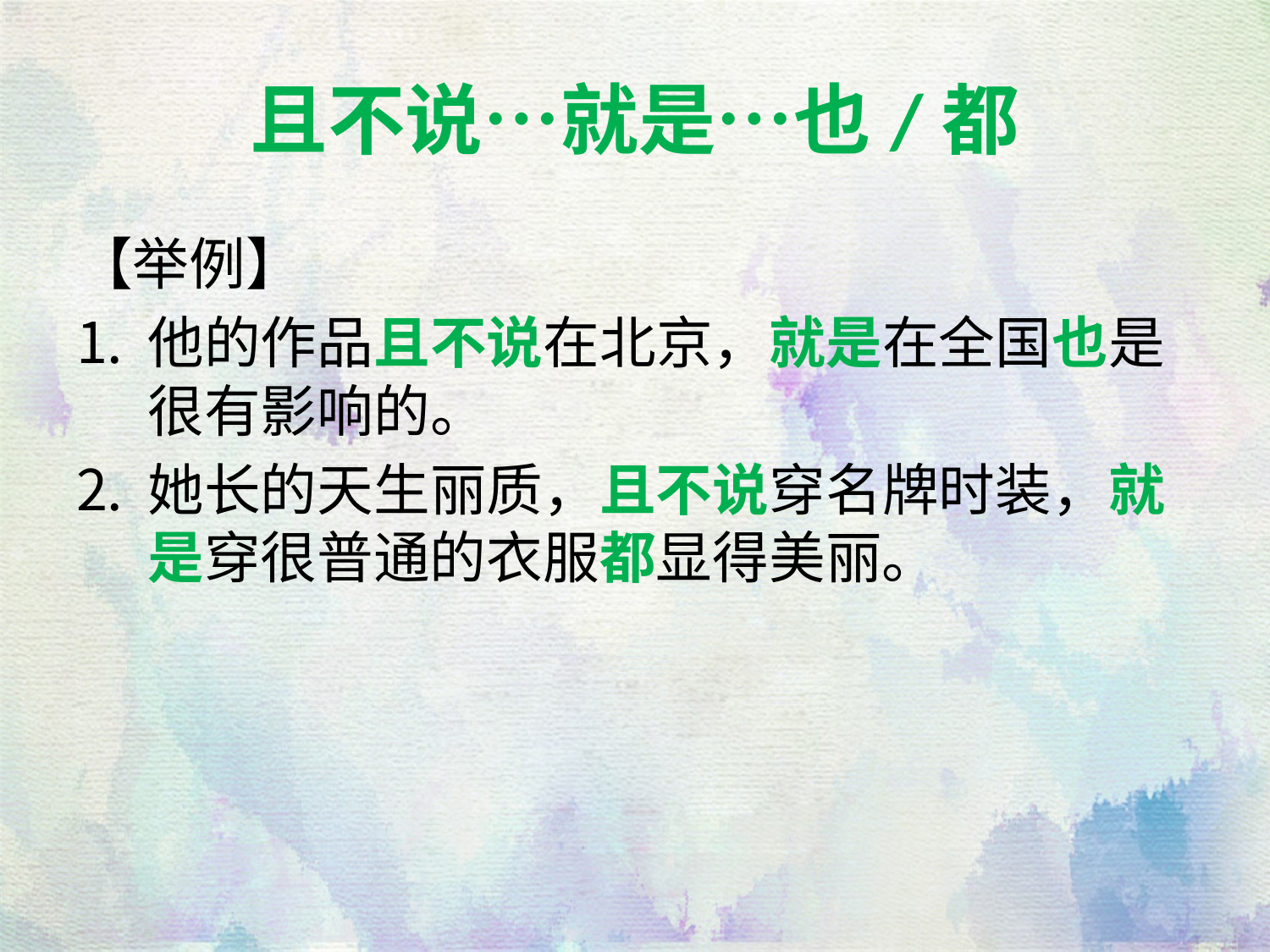

# 且不说…就是…也/都
【举例】
他的作品且不说在北京，就是在全国也是很有影响的。
她长的天生丽质，且不说穿名牌时装，就是穿很普通的衣服都显得美丽。